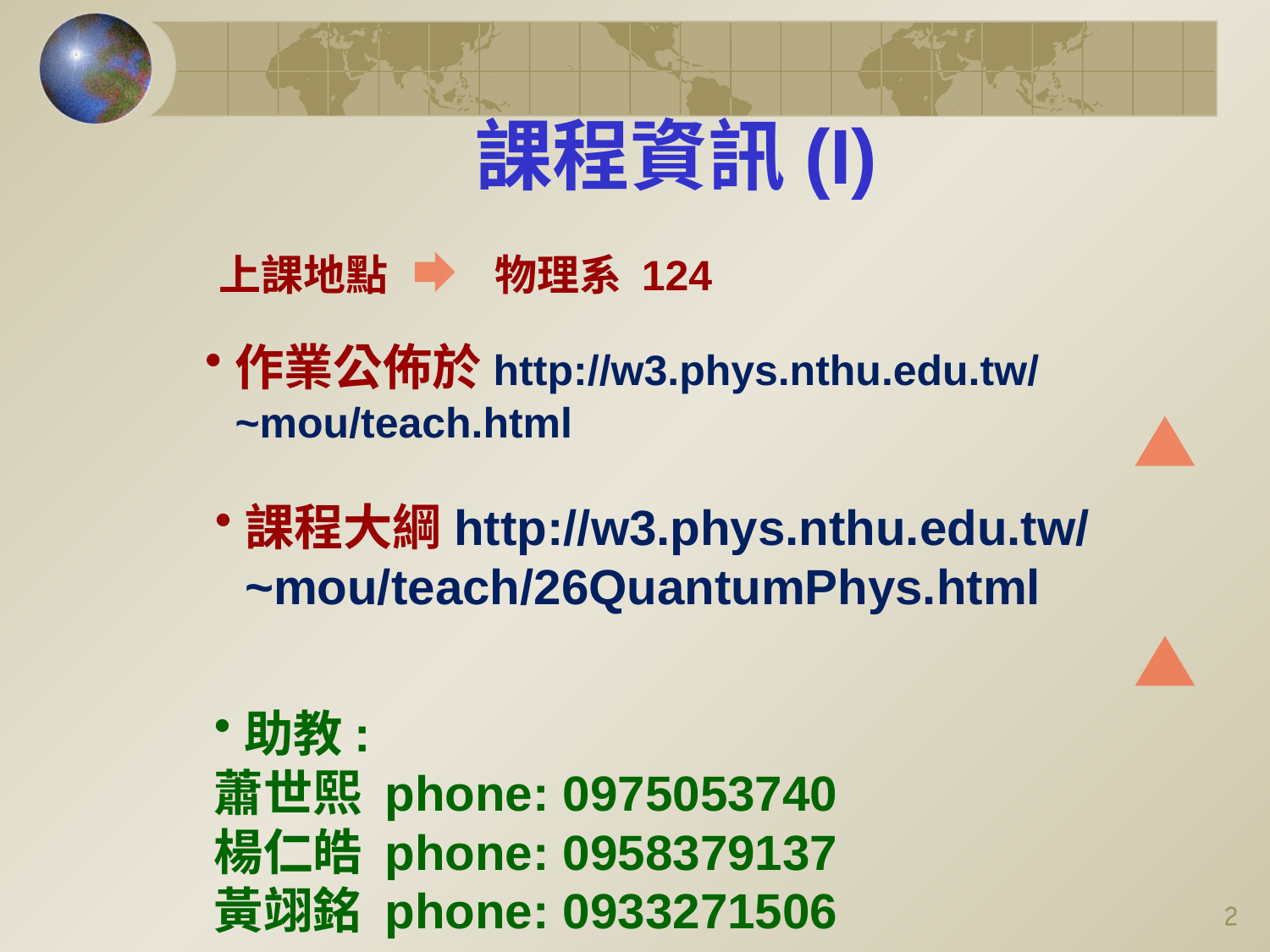

課程資訊(I)
上課地點
物理系 124

作業公佈於http://w3.phys.nthu.edu.tw/~mou/teach.html

課程大綱http://w3.phys.nthu.edu.tw/~mou/teach/26QuantumPhys.html

助教:
蕭世熙 phone: 0975053740
楊仁皓 phone: 0958379137
黃翊銘 phone: 0933271506
2